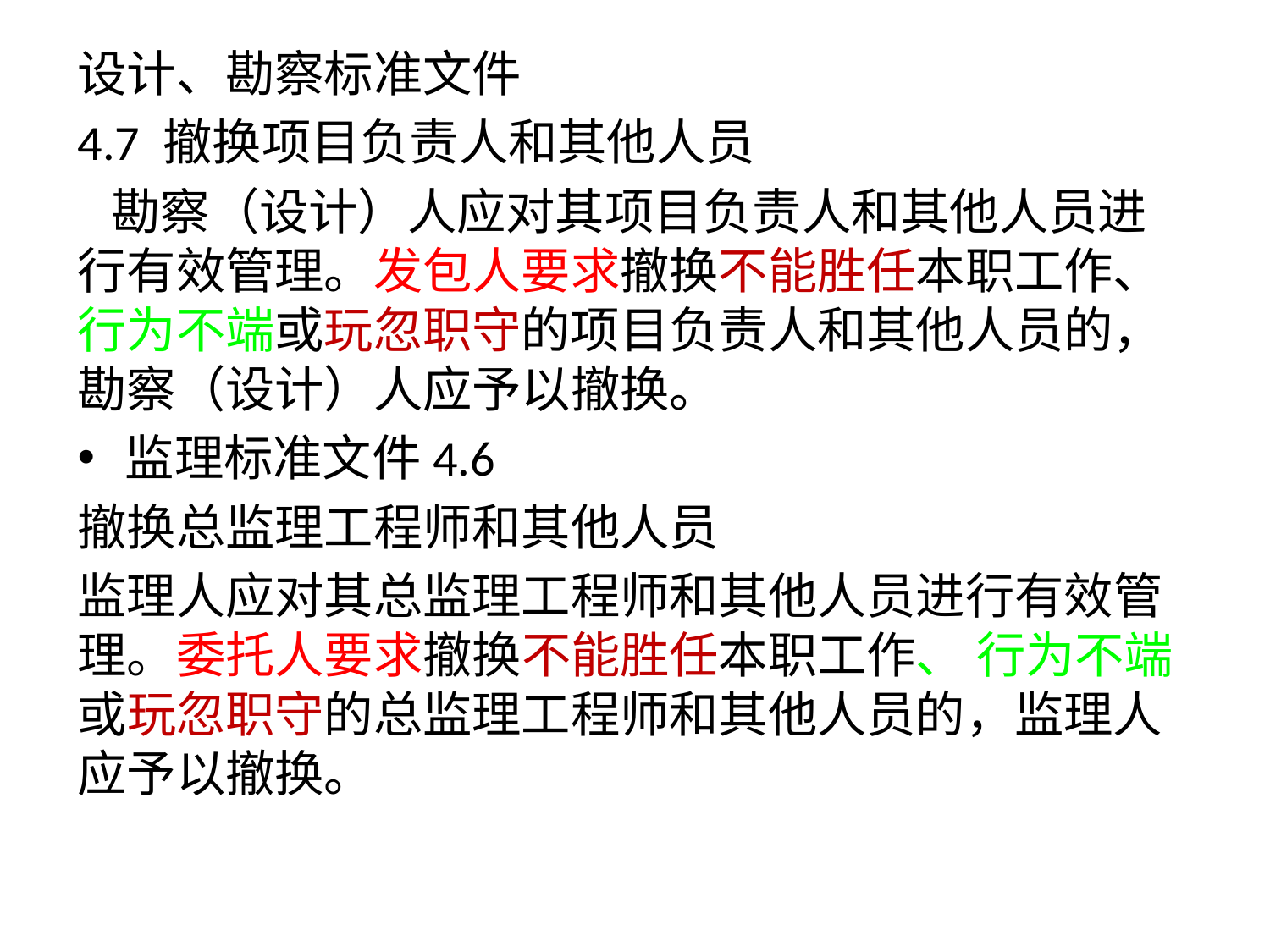

设计、勘察标准文件
4.7 撤换项目负责人和其他人员
  勘察（设计）人应对其项目负责人和其他人员进行有效管理。发包人要求撤换不能胜任本职工作、 行为不端或玩忽职守的项目负责人和其他人员的，勘察（设计）人应予以撤换。
监理标准文件4.6
撤换总监理工程师和其他人员
监理人应对其总监理工程师和其他人员进行有效管理。委托人要求撤换不能胜任本职工作、 行为不端或玩忽职守的总监理工程师和其他人员的，监理人应予以撤换。